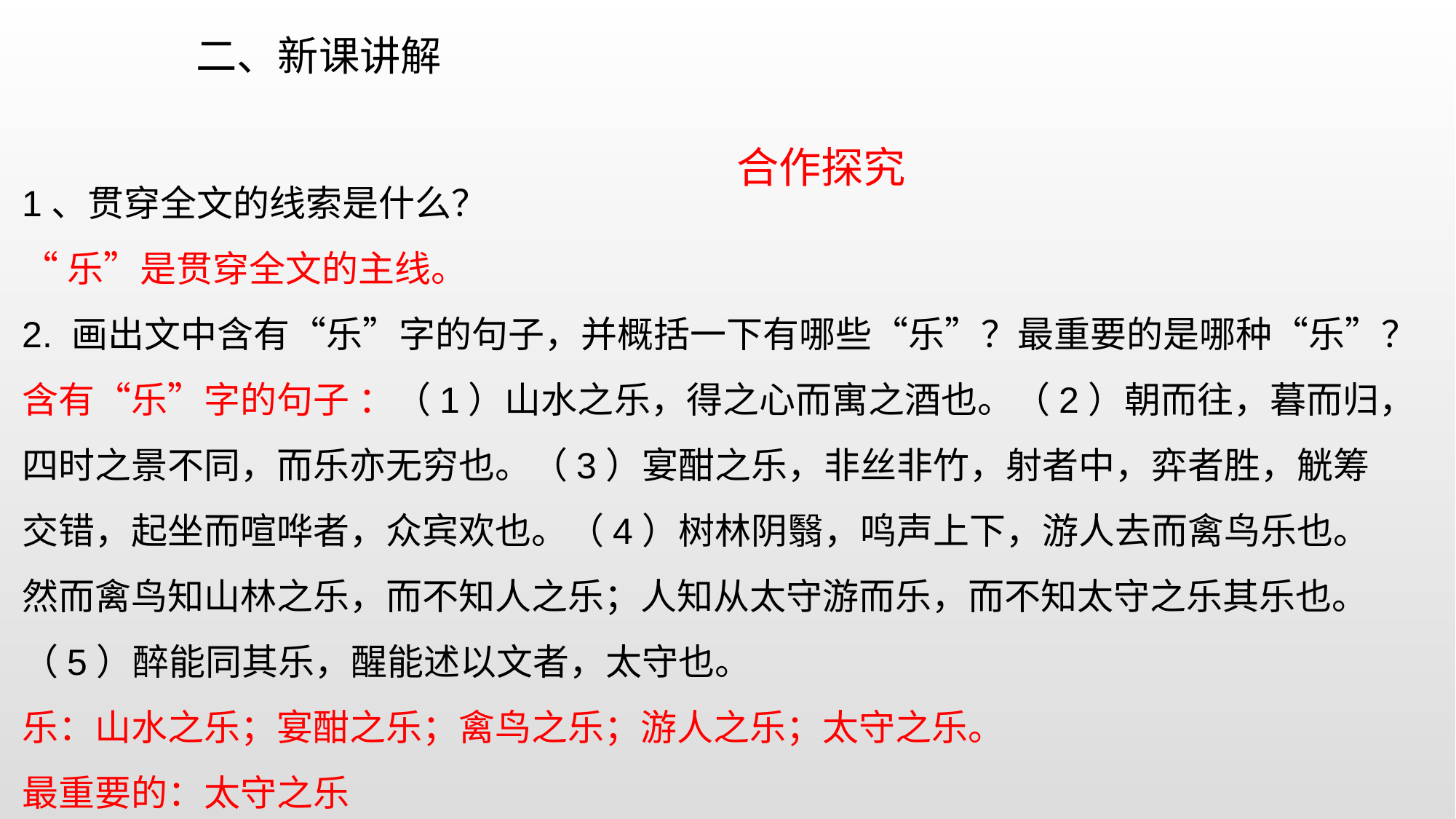

二、新课讲解

合作探究
1、贯穿全文的线索是什么？
“乐”是贯穿全文的主线。
2. 画出文中含有“乐”字的句子，并概括一下有哪些“乐”？最重要的是哪种“乐”？
含有“乐”字的句子 ：（1）山水之乐，得之心而寓之酒也。（2）朝而往，暮而归，四时之景不同，而乐亦无穷也。（3）宴酣之乐，非丝非竹，射者中，弈者胜，觥筹交错，起坐而喧哗者，众宾欢也。（4）树林阴翳，鸣声上下，游人去而禽鸟乐也。然而禽鸟知山林之乐，而不知人之乐；人知从太守游而乐，而不知太守之乐其乐也。（5）醉能同其乐，醒能述以文者，太守也。
乐：山水之乐；宴酣之乐；禽鸟之乐；游人之乐；太守之乐。
最重要的：太守之乐